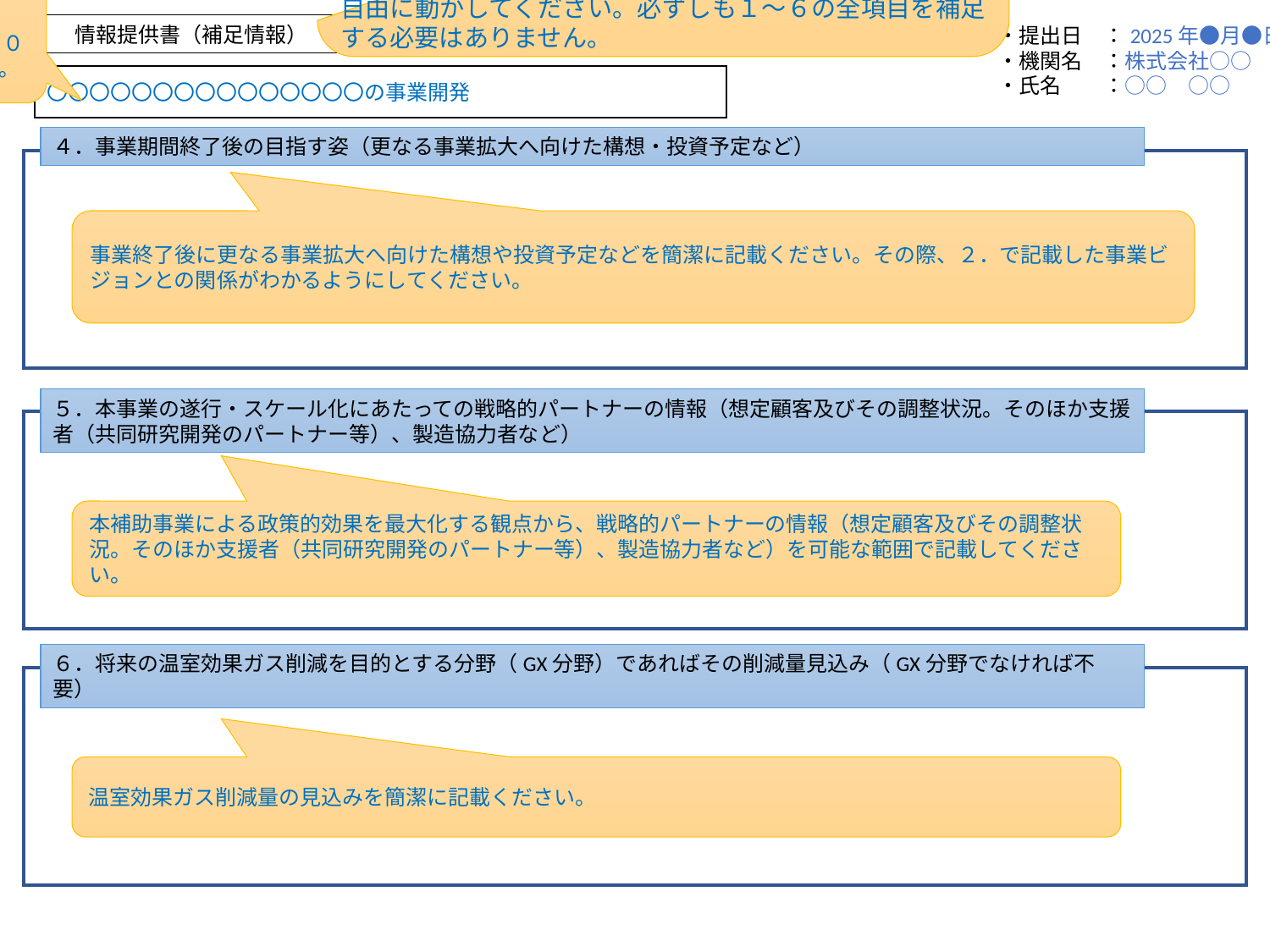

この情報提供書（補足情報）は、Web情報入力ページに記載した内容の補足説明に使用してください（但し４ページ以内に収めてください）。補足する項目を明記し、図、表を使ってわかりやすく情報提供する研究開発の内容をまとめてください。見やすいレイアウトになるように、枠は自由に動かしてください。必ずしも１～６の全項目を補足する必要はありません。
Web入力フォームに対応
※ Web入力フォームの記載内容（２０字以内）と完全一致させてください。
情報提供書（補足情報）
・提出日　：2025年●月●日
・機関名　：株式会社○○
・氏名　　：○○　○○
〇〇〇〇〇〇〇〇〇〇〇〇〇〇〇の事業開発
４．事業期間終了後の目指す姿（更なる事業拡大へ向けた構想・投資予定など）

事業終了後に更なる事業拡大へ向けた構想や投資予定などを簡潔に記載ください。その際、２．で記載した事業ビジョンとの関係がわかるようにしてください。
５．本事業の遂行・スケール化にあたっての戦略的パートナーの情報（想定顧客及びその調整状況。そのほか支援者（共同研究開発のパートナー等）、製造協力者など）

本補助事業による政策的効果を最大化する観点から、戦略的パートナーの情報（想定顧客及びその調整状況。そのほか支援者（共同研究開発のパートナー等）、製造協力者など）を可能な範囲で記載してください。
６．将来の温室効果ガス削減を目的とする分野（GX分野）であればその削減量見込み（GX分野でなければ不要）

温室効果ガス削減量の見込みを簡潔に記載ください。